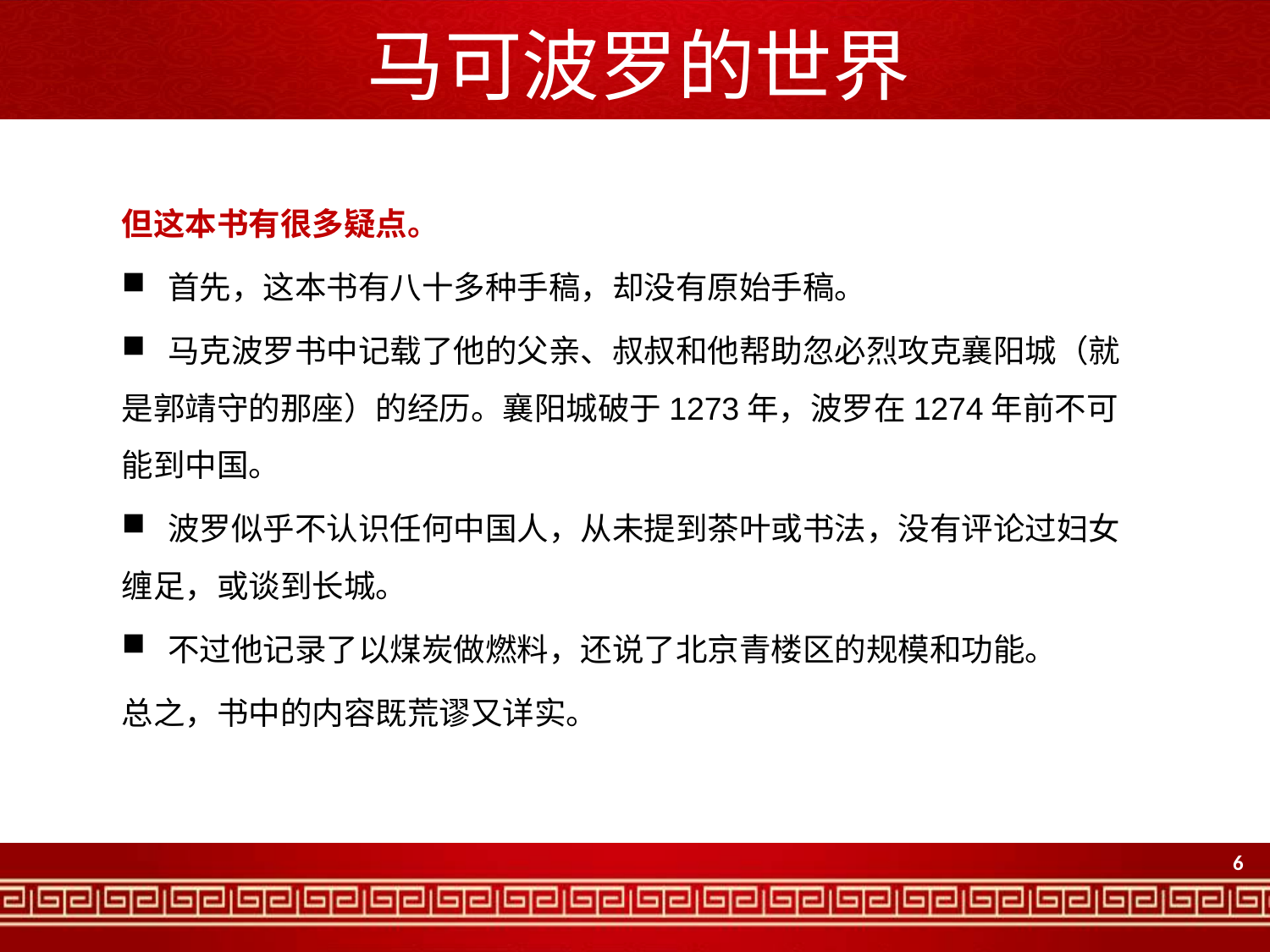

# 马可波罗的世界
但这本书有很多疑点。
  首先，这本书有八十多种手稿，却没有原始手稿。
  马克波罗书中记载了他的父亲、叔叔和他帮助忽必烈攻克襄阳城（就是郭靖守的那座）的经历。襄阳城破于1273年，波罗在1274年前不可能到中国。
  波罗似乎不认识任何中国人，从未提到茶叶或书法，没有评论过妇女缠足，或谈到长城。
  不过他记录了以煤炭做燃料，还说了北京青楼区的规模和功能。
总之，书中的内容既荒谬又详实。